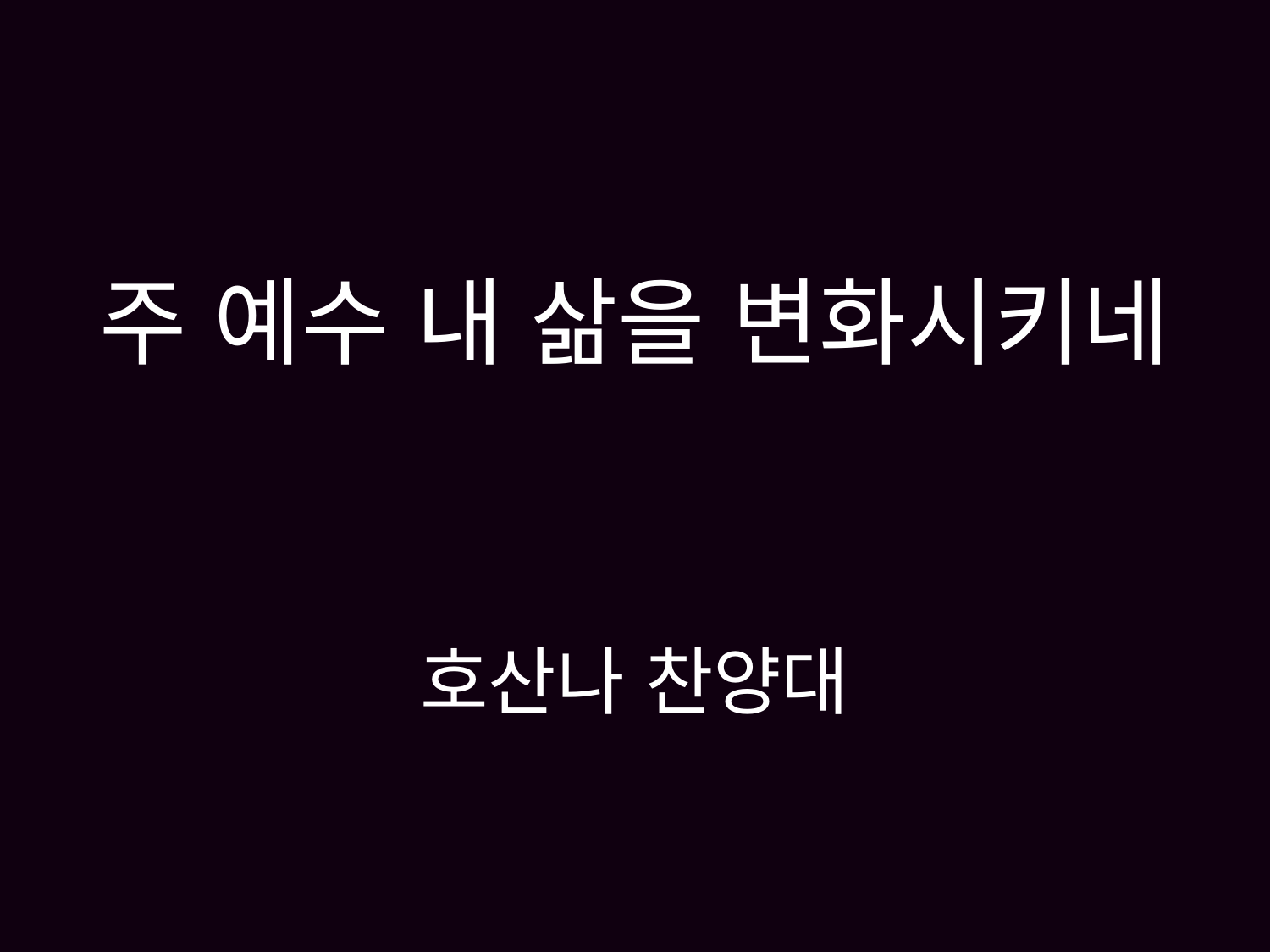

# 주 예수 내 삶을 변화시키네 호산나 찬양대